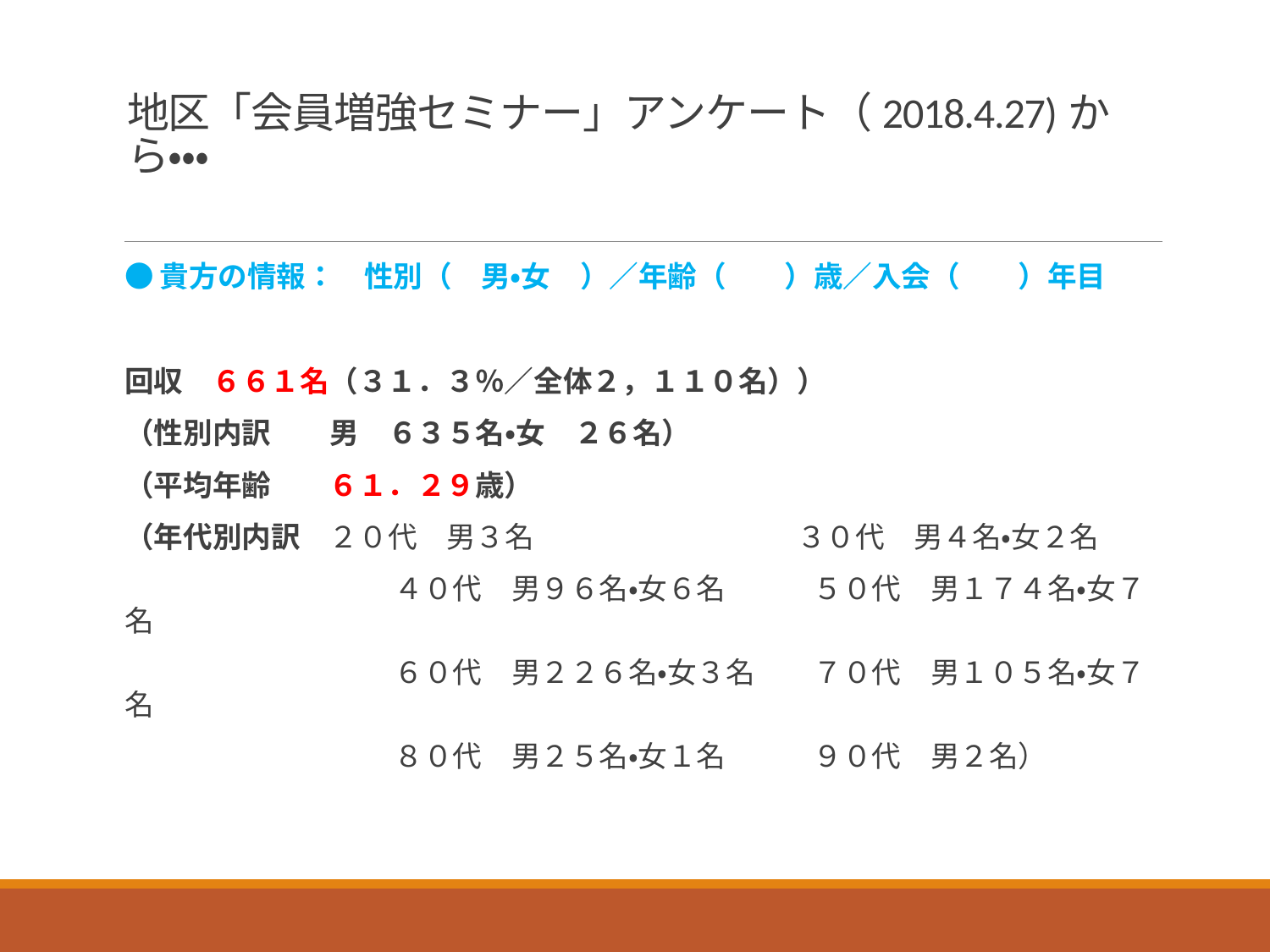

# 地区「会員増強セミナー」アンケート（2018.4.27)から・・・
●貴方の情報：　性別（　男・女　）／年齢（　　）歳／入会（　　）年目

回収　６６１名（３１．３％／全体２，１１０名））
（性別内訳　　男　６３５名・女　２６名）
（平均年齢　　６１．２９歳）
（年代別内訳　２０代　男３名　　　　　　　　　３０代　男４名・女２名
　　　　　　　　　 ４０代　男９６名・女６名　　　５０代　男１７４名・女７名
　　　　　　　　　 ６０代　男２２６名・女３名　　７０代　男１０５名・女７名
　　　　　　　　　 ８０代　男２５名・女１名　　　９０代　男２名）